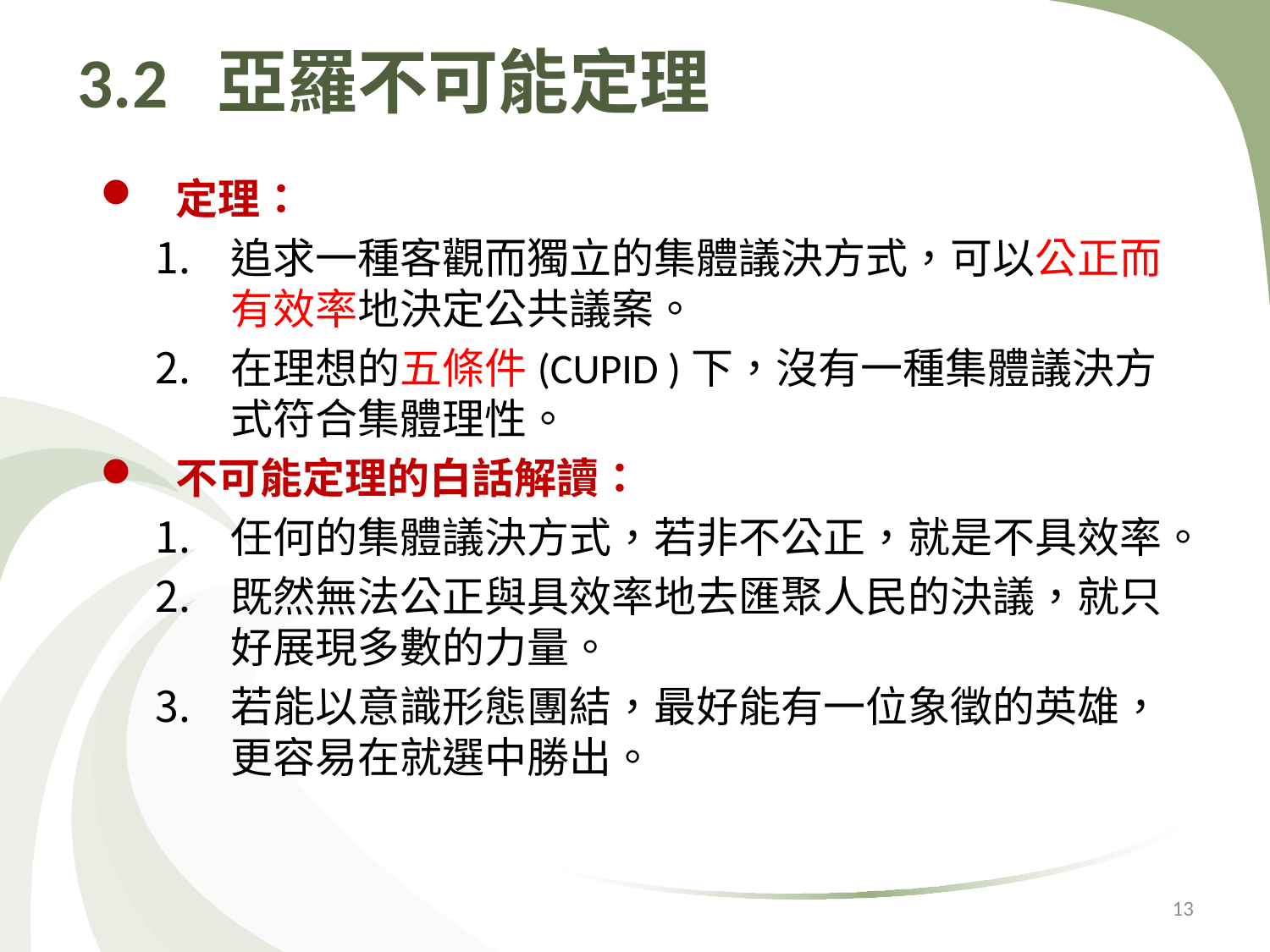

# 3.2  亞羅不可能定理
定理：
追求一種客觀而獨立的集體議決方式，可以公正而有效率地決定公共議案。
在理想的五條件(CUPID )下，沒有一種集體議決方式符合集體理性。
不可能定理的白話解讀：
任何的集體議決方式，若非不公正，就是不具效率。
既然無法公正與具效率地去匯聚人民的決議，就只好展現多數的力量。
若能以意識形態團結，最好能有一位象徵的英雄，更容易在就選中勝出。

13